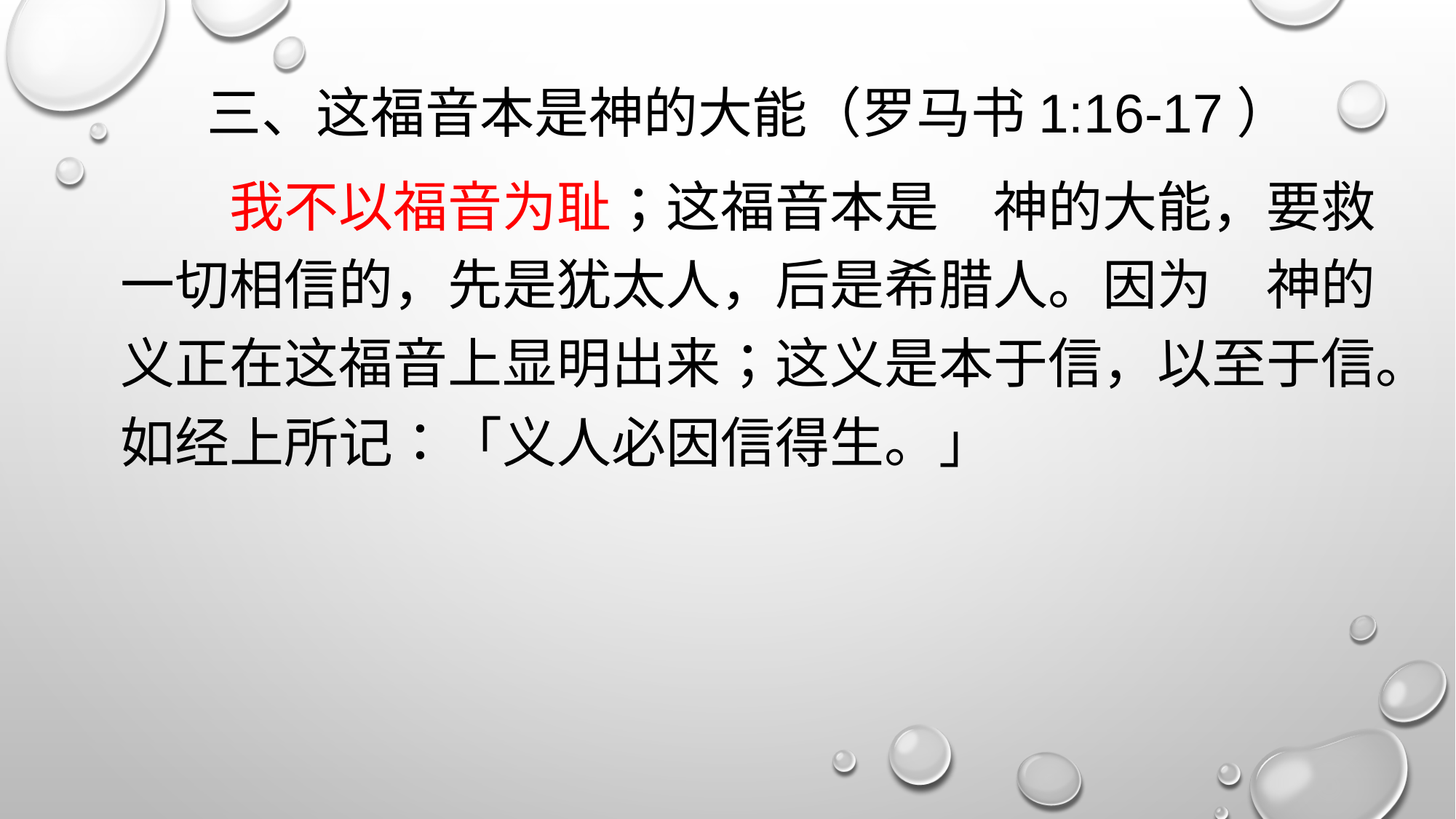

三、这福音本是神的大能（罗马书1:16-17）
	我不以福音为耻；这福音本是　神的大能，要救一切相信的，先是犹太人，后是希腊人。因为　神的义正在这福音上显明出来；这义是本于信，以至于信。如经上所记：「义人必因信得生。」